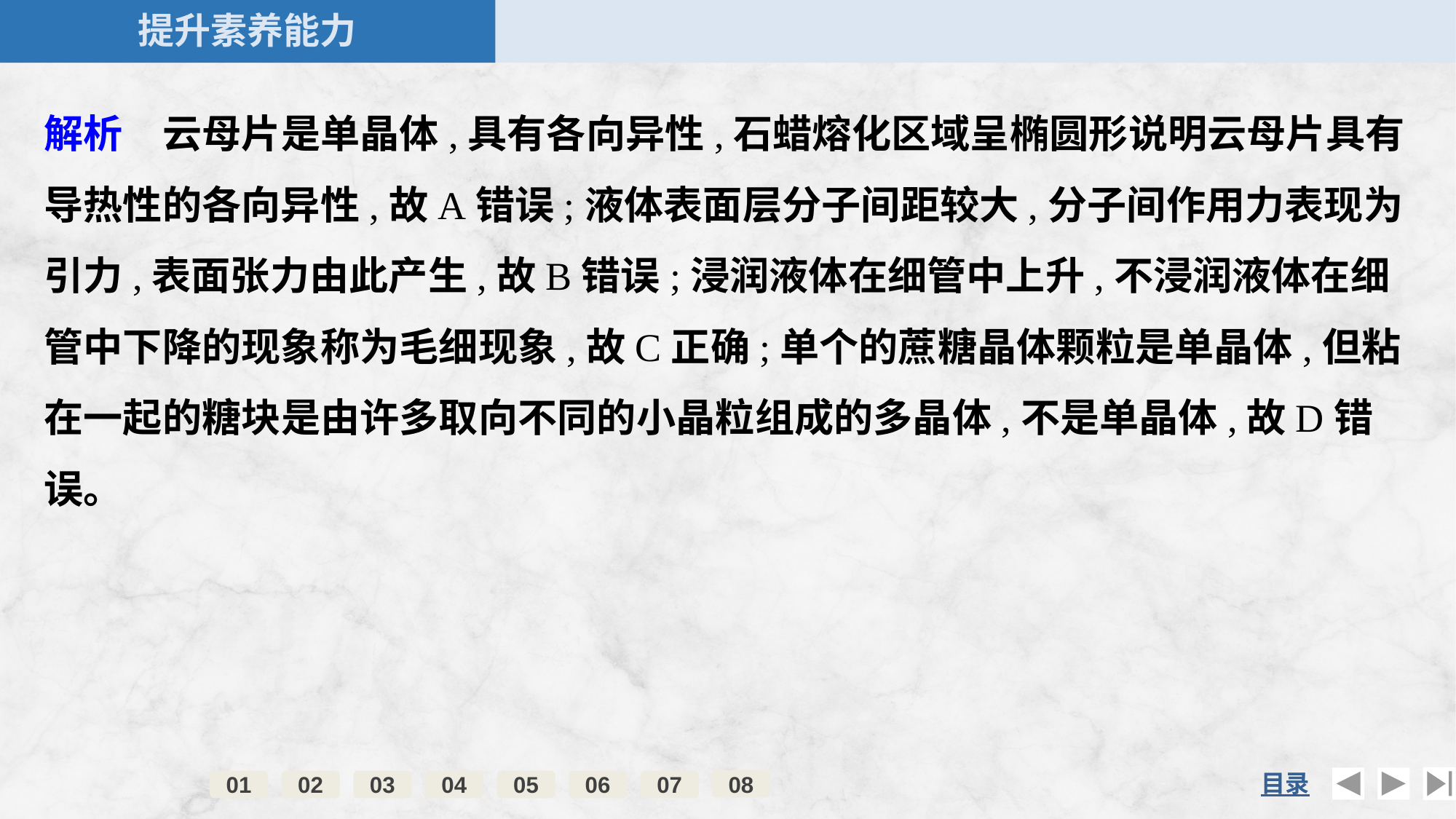

解析　云母片是单晶体,具有各向异性,石蜡熔化区域呈椭圆形说明云母片具有导热性的各向异性,故A错误;液体表面层分子间距较大,分子间作用力表现为引力,表面张力由此产生,故B错误;浸润液体在细管中上升,不浸润液体在细管中下降的现象称为毛细现象,故C正确;单个的蔗糖晶体颗粒是单晶体,但粘在一起的糖块是由许多取向不同的小晶粒组成的多晶体,不是单晶体,故D错误。